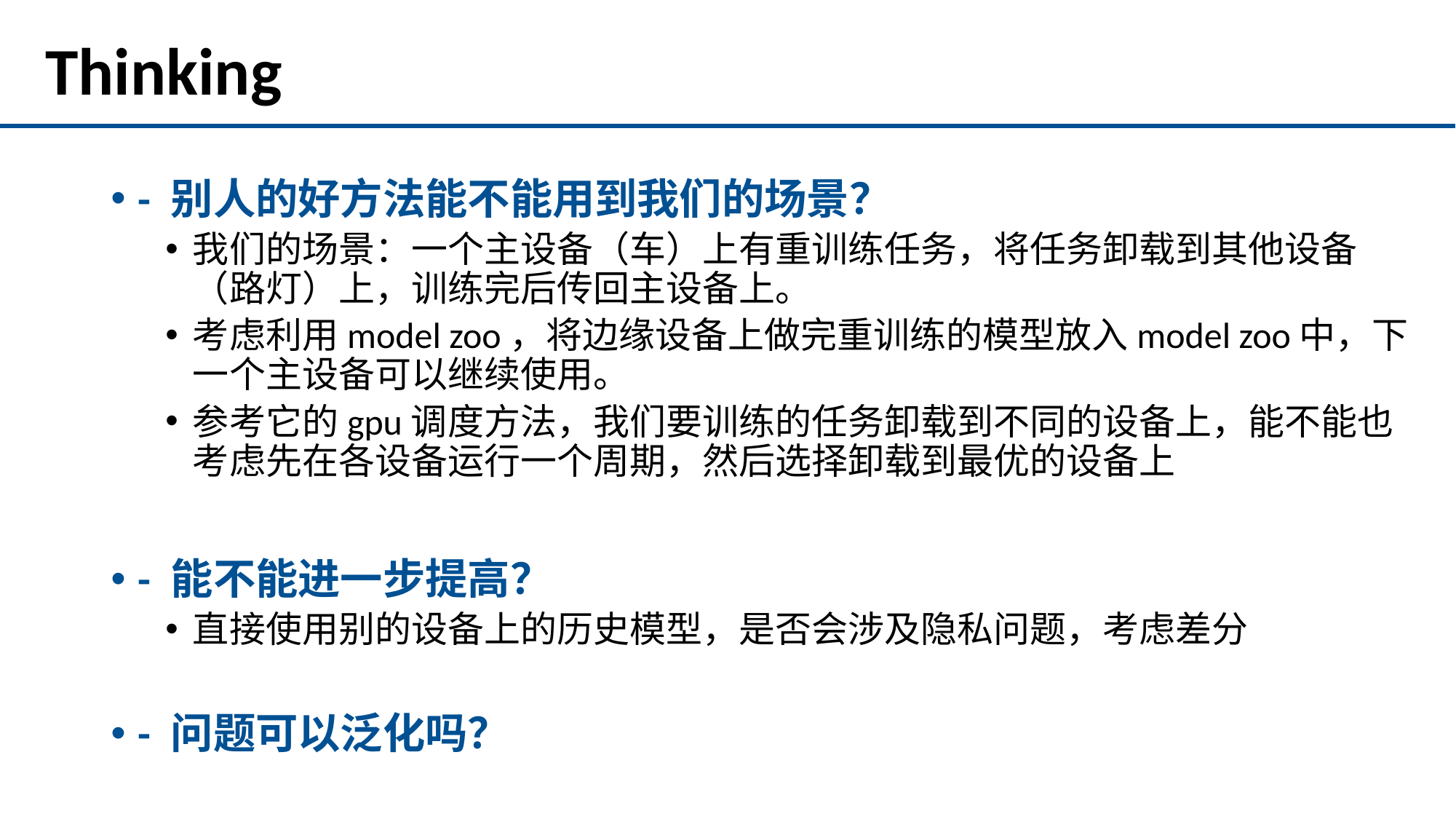

# Thinking
- 别人的好方法能不能用到我们的场景？
我们的场景：一个主设备（车）上有重训练任务，将任务卸载到其他设备（路灯）上，训练完后传回主设备上。
考虑利用model zoo，将边缘设备上做完重训练的模型放入model zoo中，下一个主设备可以继续使用。
参考它的gpu调度方法，我们要训练的任务卸载到不同的设备上，能不能也考虑先在各设备运行一个周期，然后选择卸载到最优的设备上

- 能不能进一步提高？
直接使用别的设备上的历史模型，是否会涉及隐私问题，考虑差分

- 问题可以泛化吗？